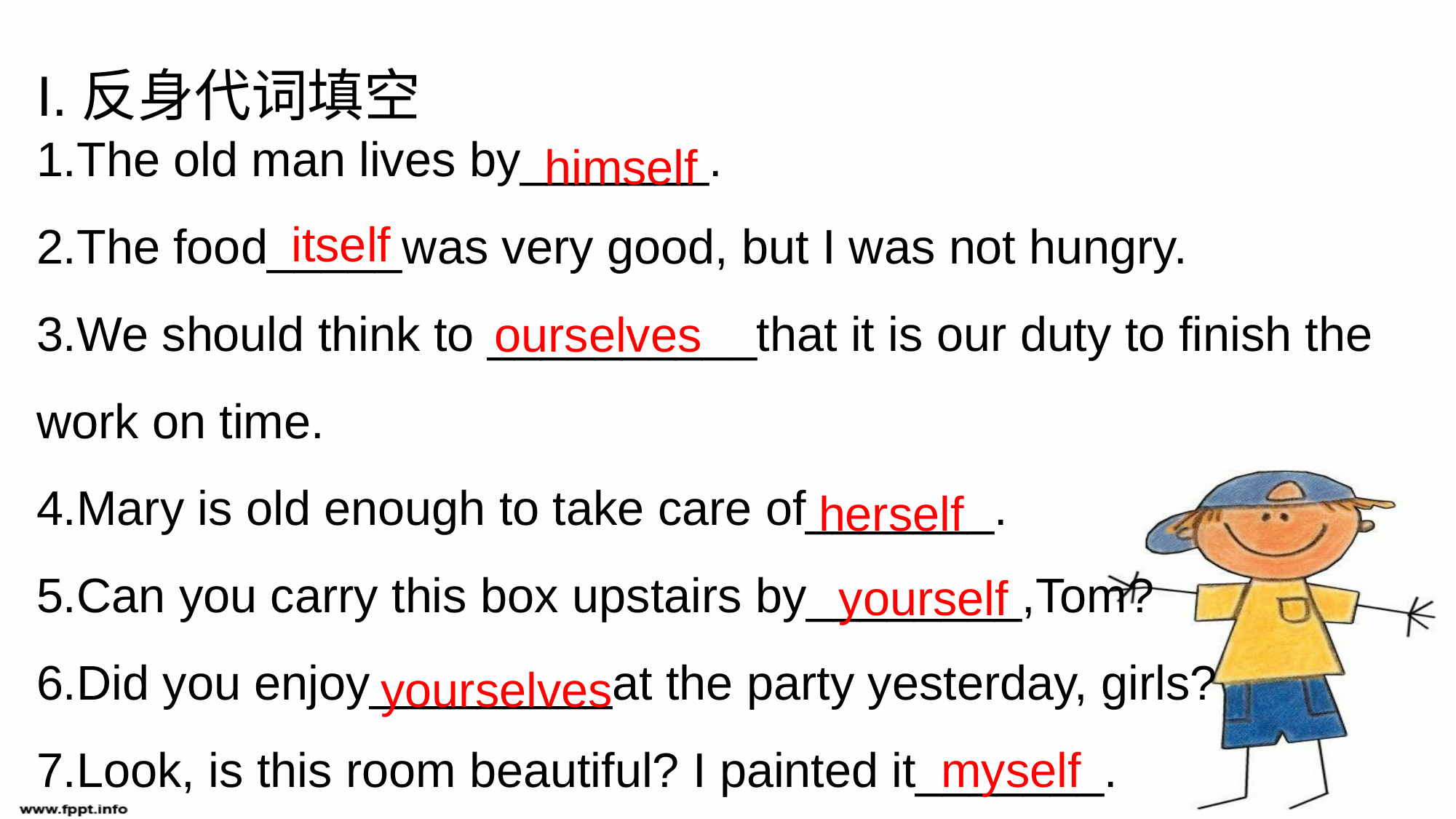

Exercise:
I.反身代词填空
1.The old man lives by_______.
2.The food_____was very good, but I was not hungry.
3.We should think to __________that it is our duty to finish the work on time.
4.Mary is old enough to take care of_______.
5.Can you carry this box upstairs by________,Tom?
6.Did you enjoy_________at the party yesterday, girls?
7.Look, is this room beautiful? I painted it_______.

himself
itself
ourselves
herself
yourself
yourselves
myself